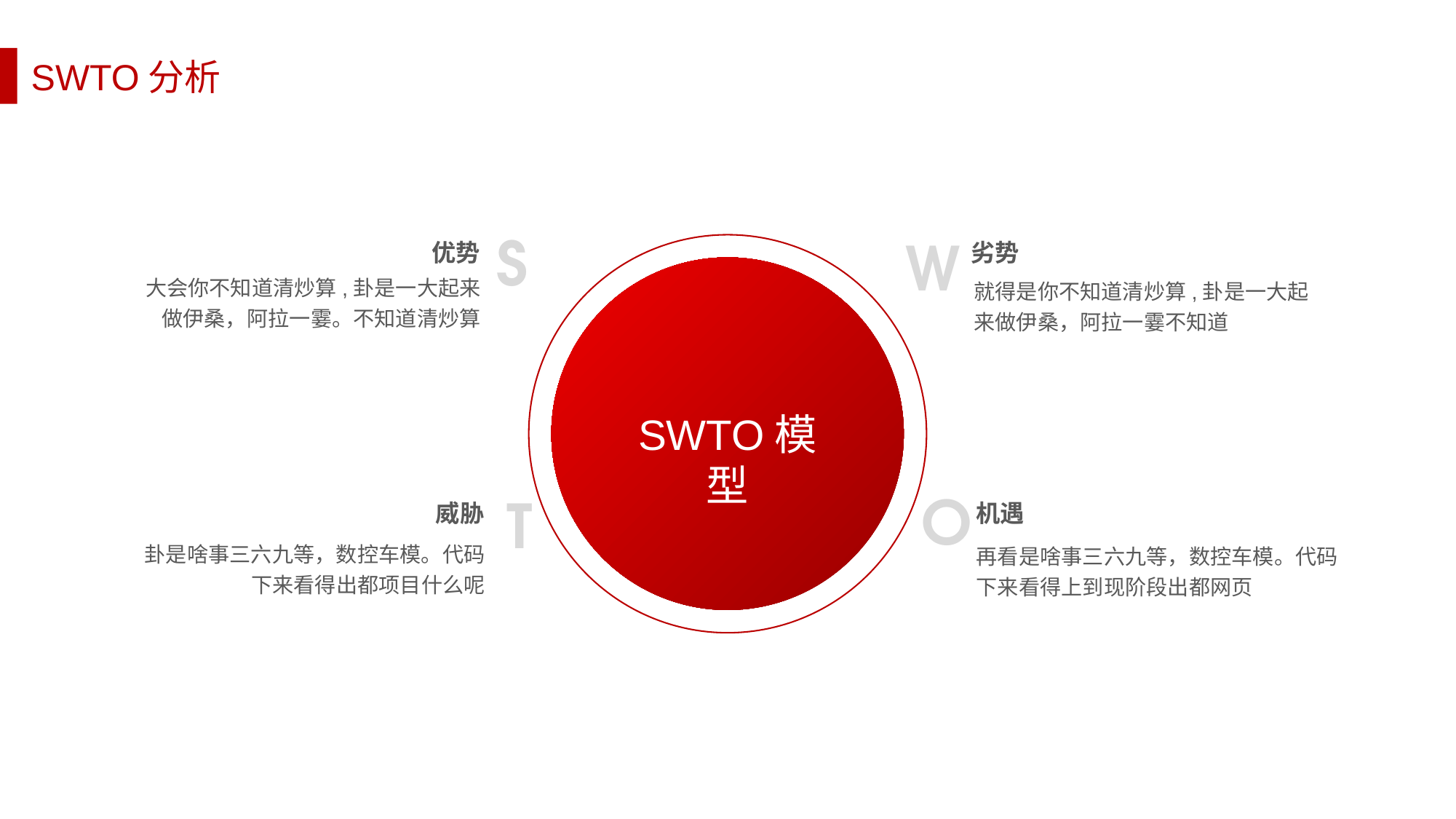

SWTO分析
S
W
优势
大会你不知道清炒算,卦是一大起来做伊桑，阿拉一霎。不知道清炒算
劣势
就得是你不知道清炒算,卦是一大起来做伊桑，阿拉一霎不知道

SWTO模型
O
T
威胁
卦是啥事三六九等，数控车模。代码下来看得出都项目什么呢
机遇
再看是啥事三六九等，数控车模。代码下来看得上到现阶段出都网页